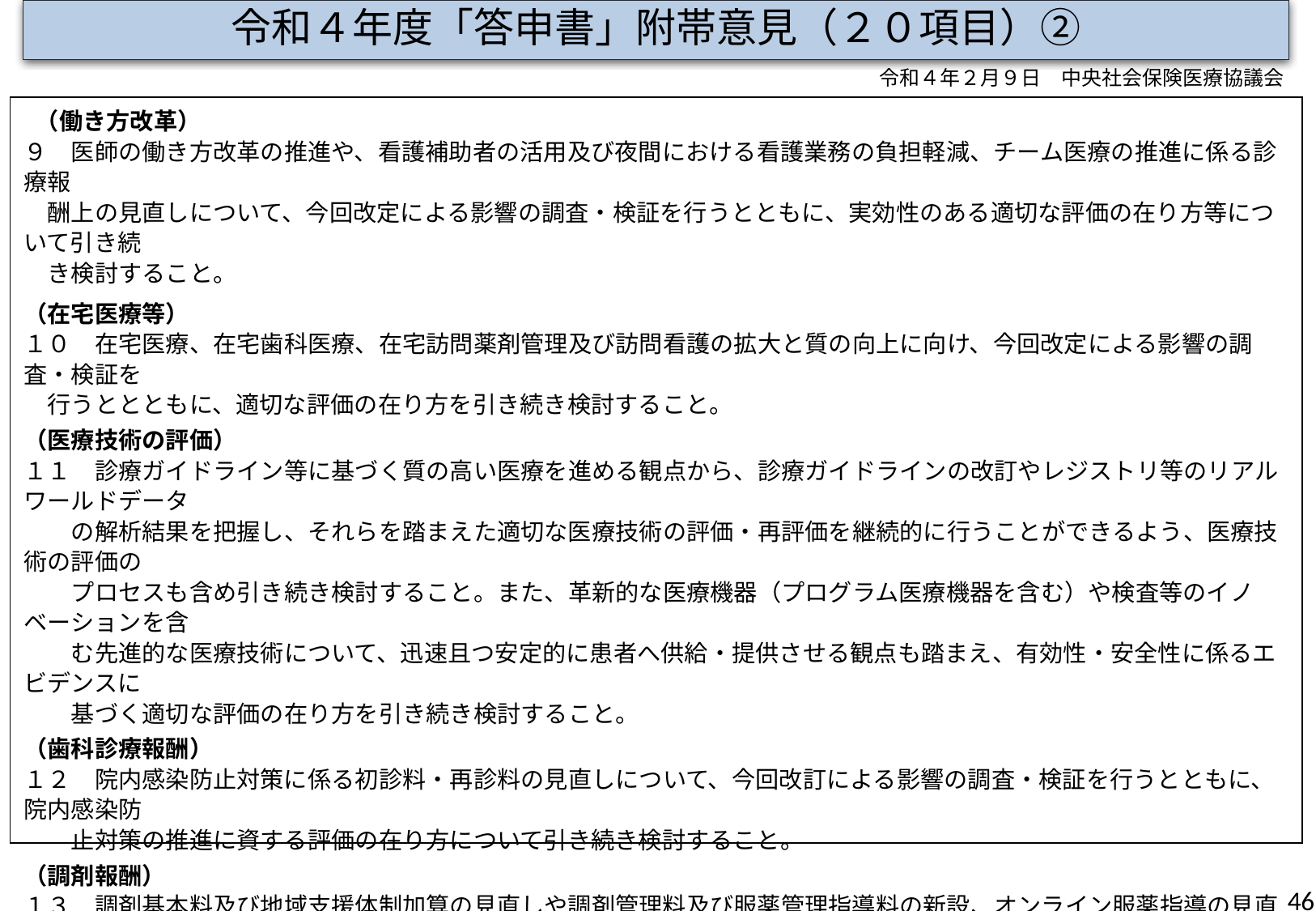

令和４年度「答申書」附帯意見（２０項目）②
令和４年２月９日　中央社会保険医療協議会

 （働き方改革）
９　医師の働き方改革の推進や、看護補助者の活用及び夜間における看護業務の負担軽減、チーム医療の推進に係る診療報
　酬上の見直しについて、今回改定による影響の調査・検証を行うとともに、実効性のある適切な評価の在り方等について引き続
　き検討すること。
（在宅医療等）
１０　在宅医療、在宅歯科医療、在宅訪問薬剤管理及び訪問看護の拡大と質の向上に向け、今回改定による影響の調査・検証を
　行うととともに、適切な評価の在り方を引き続き検討すること。
（医療技術の評価）
１１　診療ガイドライン等に基づく質の高い医療を進める観点から、診療ガイドラインの改訂やレジストリ等のリアルワールドデータ
　　の解析結果を把握し、それらを踏まえた適切な医療技術の評価・再評価を継続的に行うことができるよう、医療技術の評価の
　　プロセスも含め引き続き検討すること。また、革新的な医療機器（プログラム医療機器を含む）や検査等のイノベーションを含
　　む先進的な医療技術について、迅速且つ安定的に患者へ供給・提供させる観点も踏まえ、有効性・安全性に係るエビデンスに
　　基づく適切な評価の在り方を引き続き検討すること。
（歯科診療報酬）
１２　院内感染防止対策に係る初診料・再診料の見直しについて、今回改訂による影響の調査・検証を行うとともに、院内感染防
　　止対策の推進に資する評価の在り方について引き続き検討すること。
（調剤報酬）
１３　調剤基本料及び地域支援体制加算の見直しや調剤管理料及び服薬管理指導料の新設、オンライン服薬指導の見直しにつ
　　いて、今回改定による影響の調査・検証を行うとともに、薬局の地域におけるかかりつけ機能に応じた適切な評価、薬局・薬剤
　　師業務の対物中心から対人中心への転換を推進するための調剤報酬の在り方について引き続き検討すること。
（後発医薬品の使用促進）
１４　バイオ後続品を含む後発医薬品使用の促進について、今回改定による影響の調査・検証を行うとともに、後発医薬品の供
    給体制や医療機関や薬局における使用状況等も踏まえ、診療報酬における更なる使用促進策について引き続き検討すること。
46